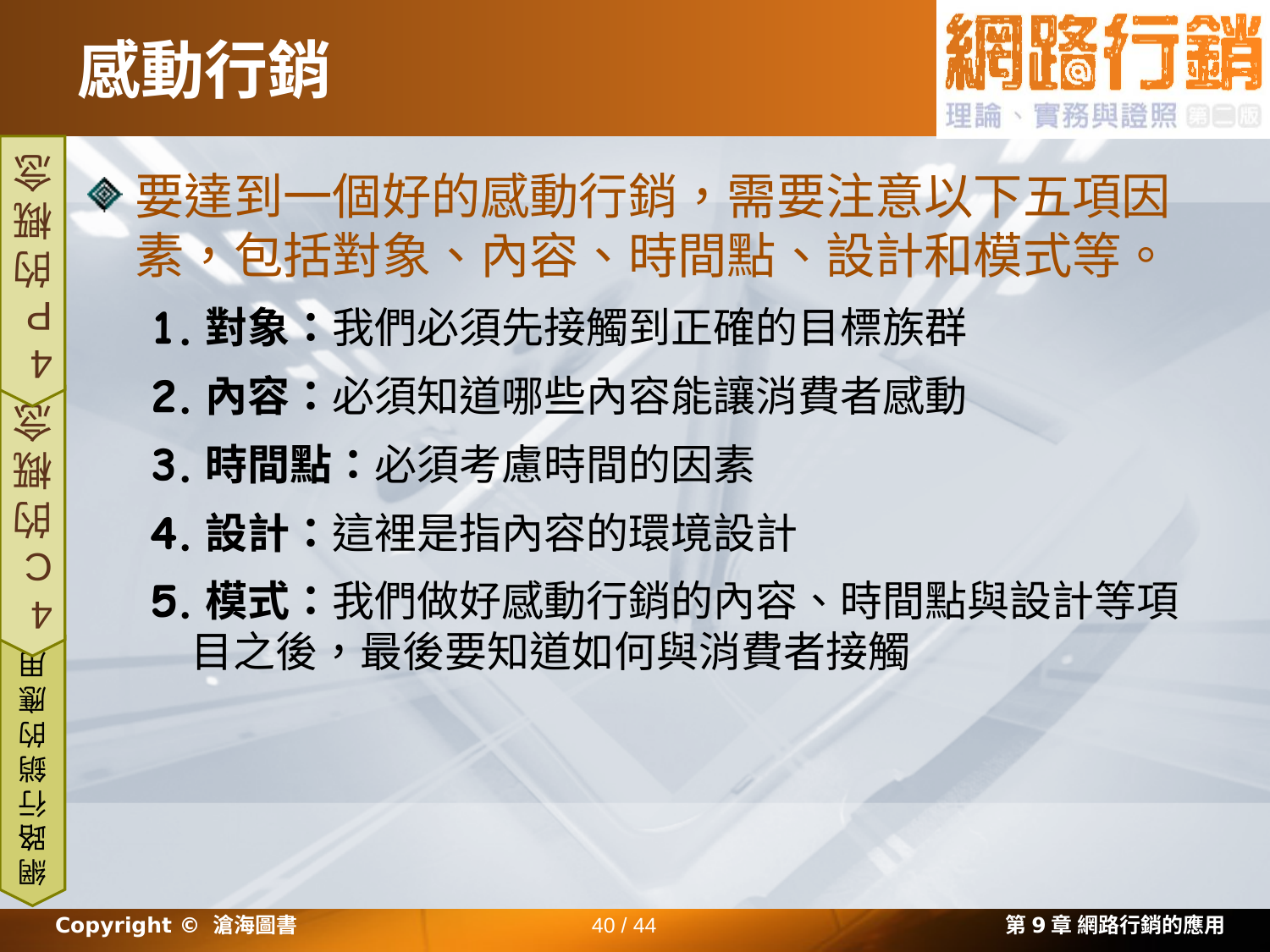

# 感動行銷
要達到一個好的感動行銷，需要注意以下五項因素，包括對象、內容、時間點、設計和模式等。
1.對象：我們必須先接觸到正確的目標族群
2.內容：必須知道哪些內容能讓消費者感動
3.時間點：必須考慮時間的因素
4.設計：這裡是指內容的環境設計
5.模式：我們做好感動行銷的內容、時間點與設計等項目之後，最後要知道如何與消費者接觸
4P 的概念
4C 的概念
網路行銷的應用
Copyright © 滄海圖書
40 / 44
第9章 網路行銷的應用